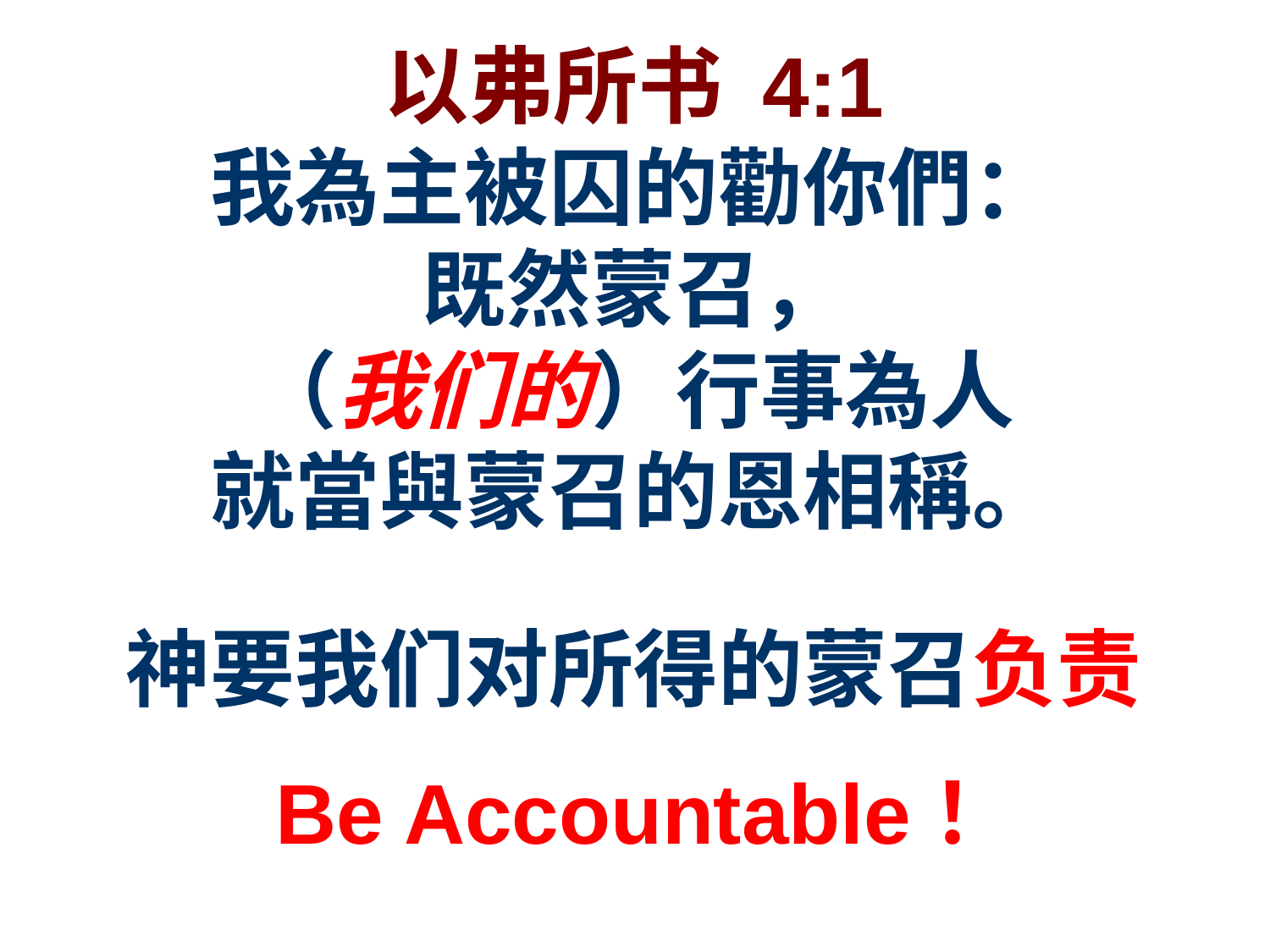

以弗所书 4:1
我為主被囚的勸你們：
既然蒙召，
（我们的）行事為人
就當與蒙召的恩相稱。

神要我们对所得的蒙召负责

 Be Accountable！
19